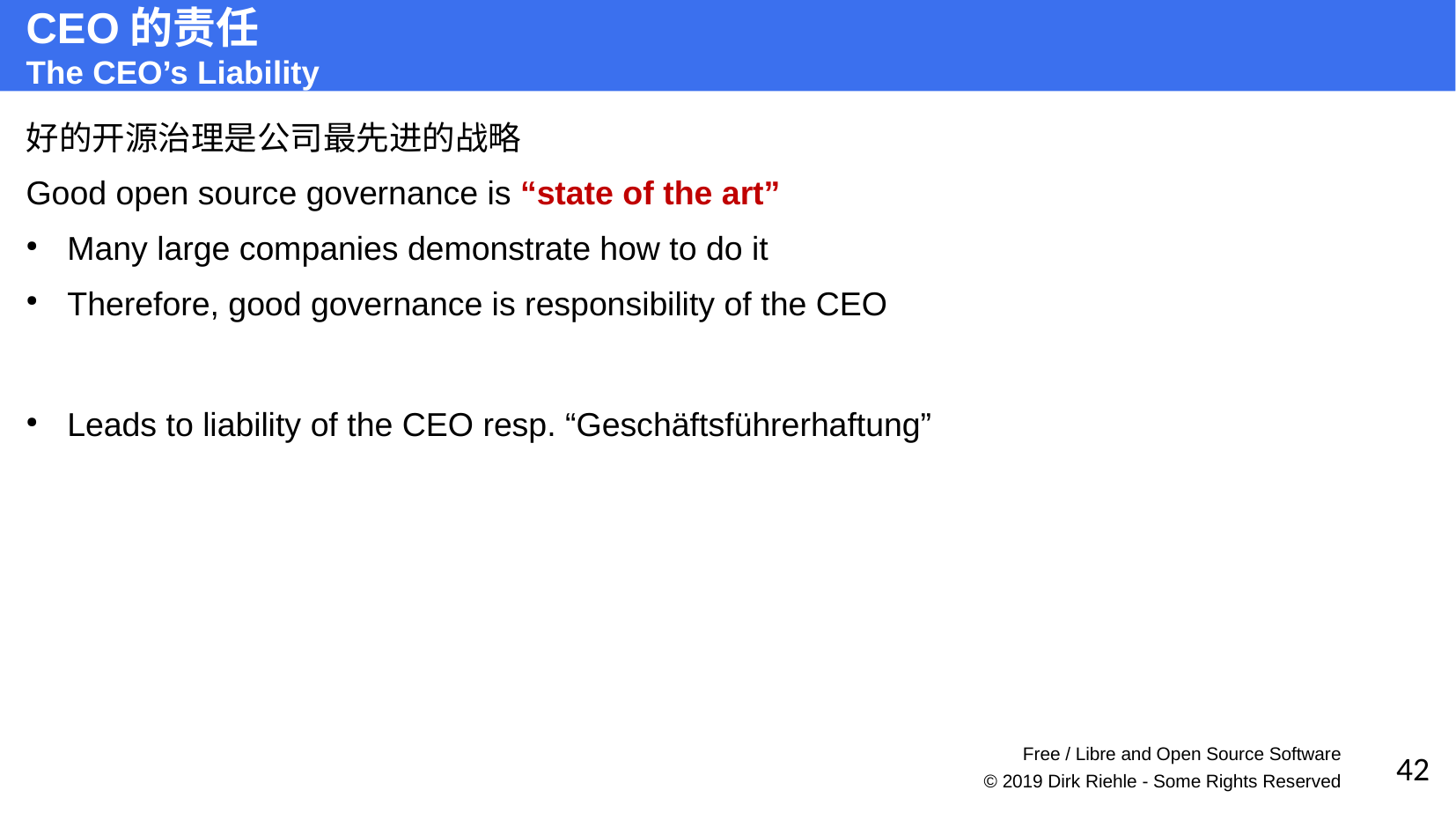

CEO的责任
The CEO’s Liability
好的开源治理是公司最先进的战略
Good open source governance is “state of the art”
Many large companies demonstrate how to do it
Therefore, good governance is responsibility of the CEO

Leads to liability of the CEO resp. “Geschäftsführerhaftung”
Free / Libre and Open Source Software
42
© 2019 Dirk Riehle - Some Rights Reserved